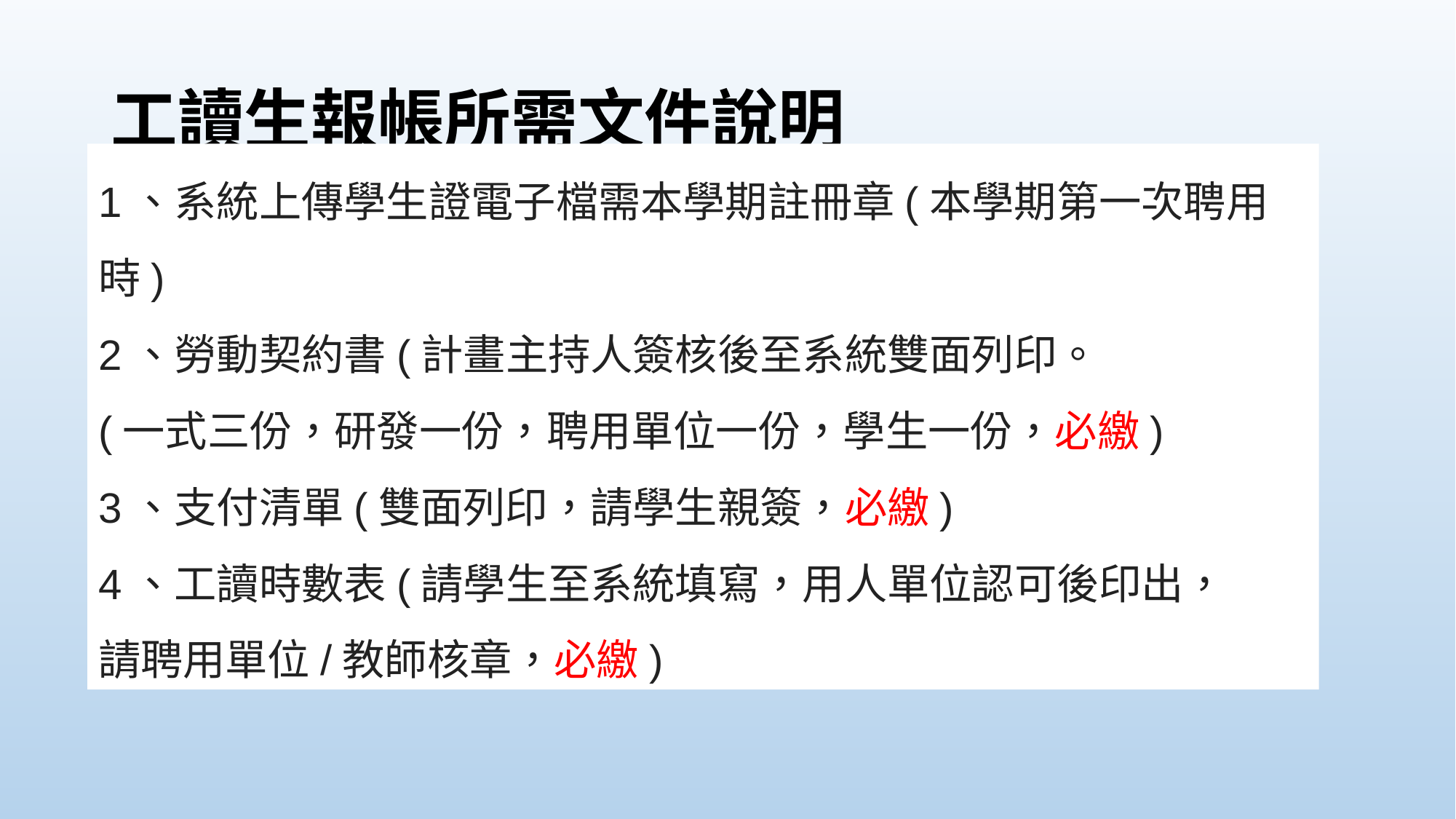

# 工讀生報帳所需文件說明
1、系統上傳學生證電子檔需本學期註冊章(本學期第一次聘用時)
2、勞動契約書(計畫主持人簽核後至系統雙面列印。
(一式三份，研發一份，聘用單位一份，學生一份，必繳)
3、支付清單(雙面列印，請學生親簽，必繳)
4、工讀時數表(請學生至系統填寫，用人單位認可後印出，
請聘用單位/教師核章，必繳)